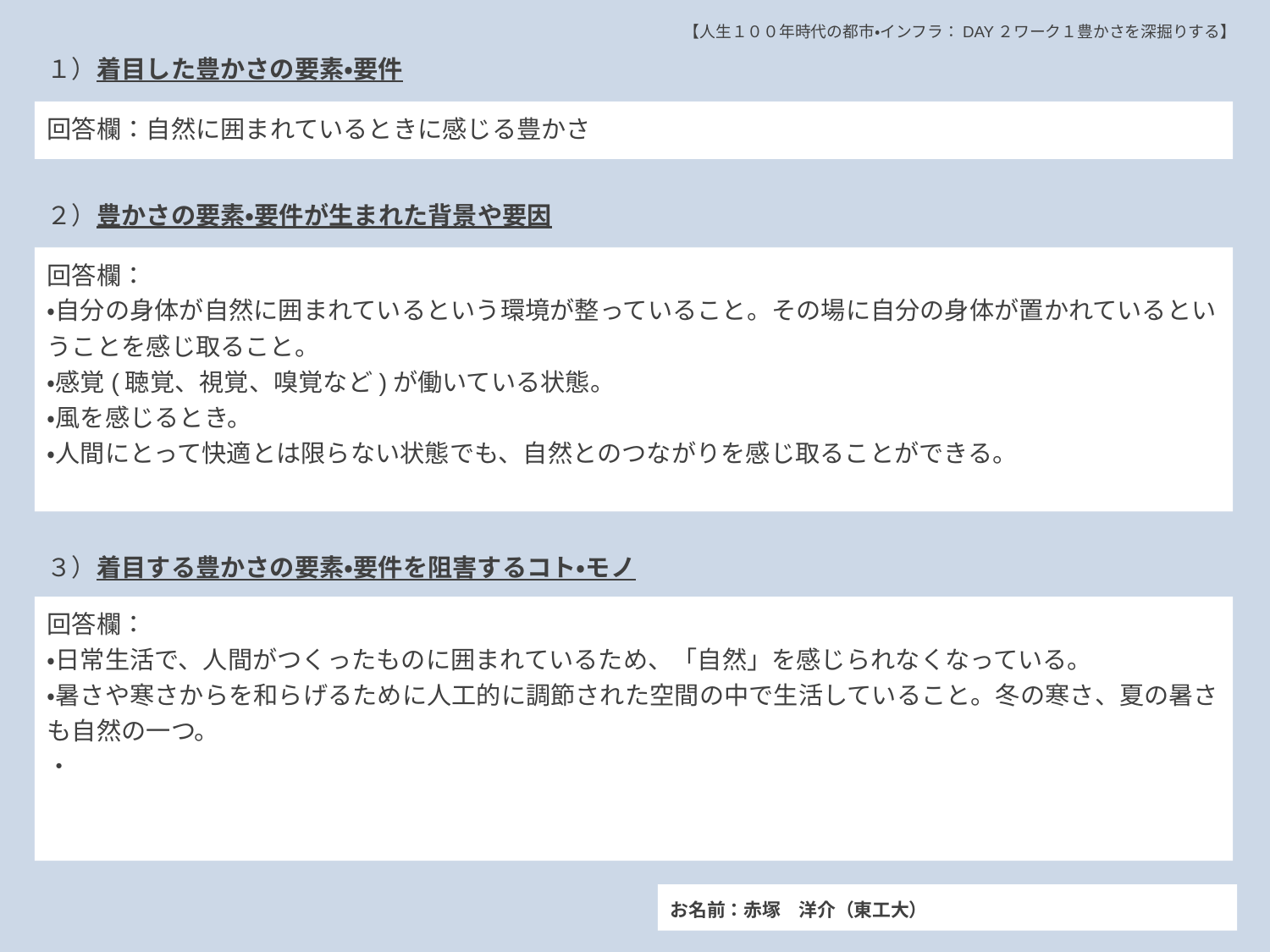

【人生１００年時代の都市・インフラ：DAY２ワーク１豊かさを深掘りする】
１）着目した豊かさの要素・要件
# 回答欄：自然に囲まれているときに感じる豊かさ
２）豊かさの要素・要件が生まれた背景や要因
回答欄：
・自分の身体が自然に囲まれているという環境が整っていること。その場に自分の身体が置かれているということを感じ取ること。
・感覚(聴覚、視覚、嗅覚など)が働いている状態。
・風を感じるとき。
・人間にとって快適とは限らない状態でも、自然とのつながりを感じ取ることができる。
３）着目する豊かさの要素・要件を阻害するコト・モノ
回答欄：
・日常生活で、人間がつくったものに囲まれているため、「自然」を感じられなくなっている。
・暑さや寒さからを和らげるために人工的に調節された空間の中で生活していること。冬の寒さ、夏の暑さも自然の一つ。
・

お名前：赤塚　洋介（東工大）